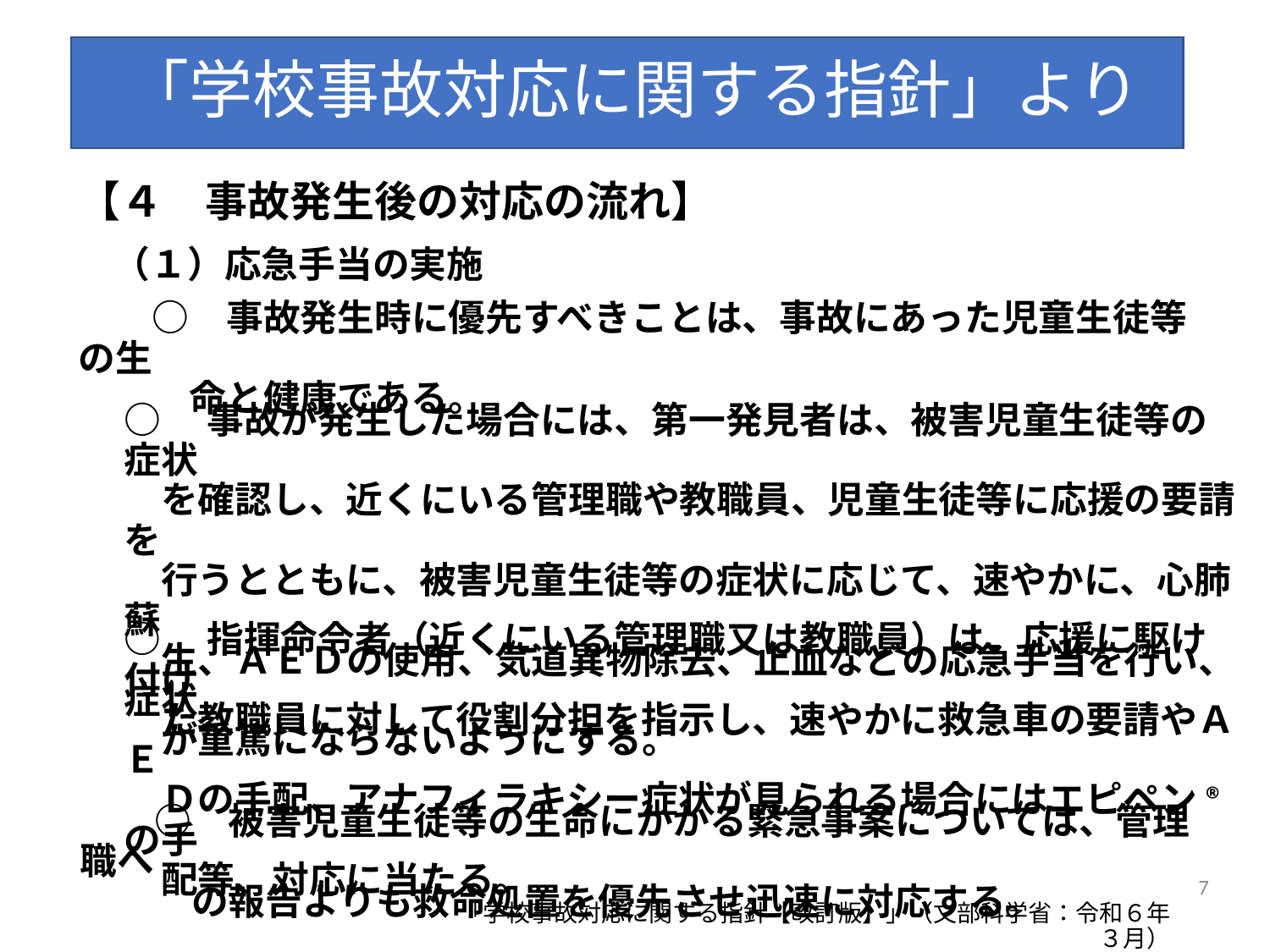

# 「学校事故対応に関する指針」より
【４　事故発生後の対応の流れ】
（１）応急手当の実施

　　○　事故発生時に優先すべきことは、事故にあった児童生徒等の生
　　　命と健康である。

○　事故が発生した場合には、第一発見者は、被害児童生徒等の症状
　を確認し、近くにいる管理職や教職員、児童生徒等に応援の要請を
　行うとともに、被害児童生徒等の症状に応じて、速やかに、心肺蘇
　生、ＡＥＤの使用、気道異物除去、止血などの応急手当を行い、症状
　が重篤にならないようにする。
○　指揮命令者（近くにいる管理職又は教職員）は、応援に駆け付け
　た教職員に対して役割分担を指示し、速やかに救急車の要請やＡＥ
　Ｄの手配、アナフィラキシー症状が見られる場合にはエピペン®の手
　配等、対応に当たる。
　　○　被害児童生徒等の生命にかかる緊急事案については、管理職へ
　　　の報告よりも救命処置を優先させ迅速に対応する。
7
「学校事故対応に関する指針【改訂版】」（文部科学省：令和６年３月）